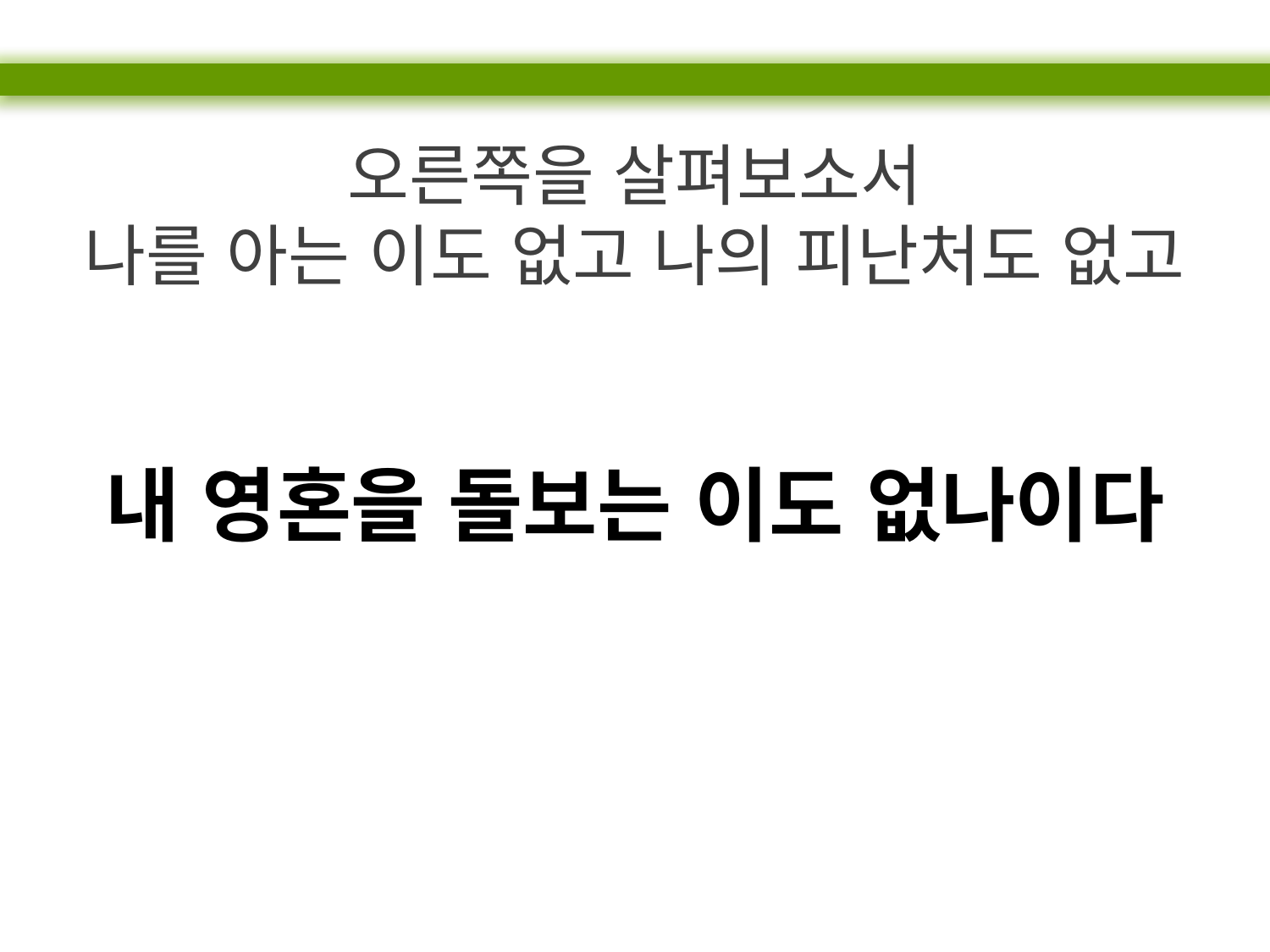

오른쪽을 살펴보소서
나를 아는 이도 없고 나의 피난처도 없고
내 영혼을 돌보는 이도 없나이다